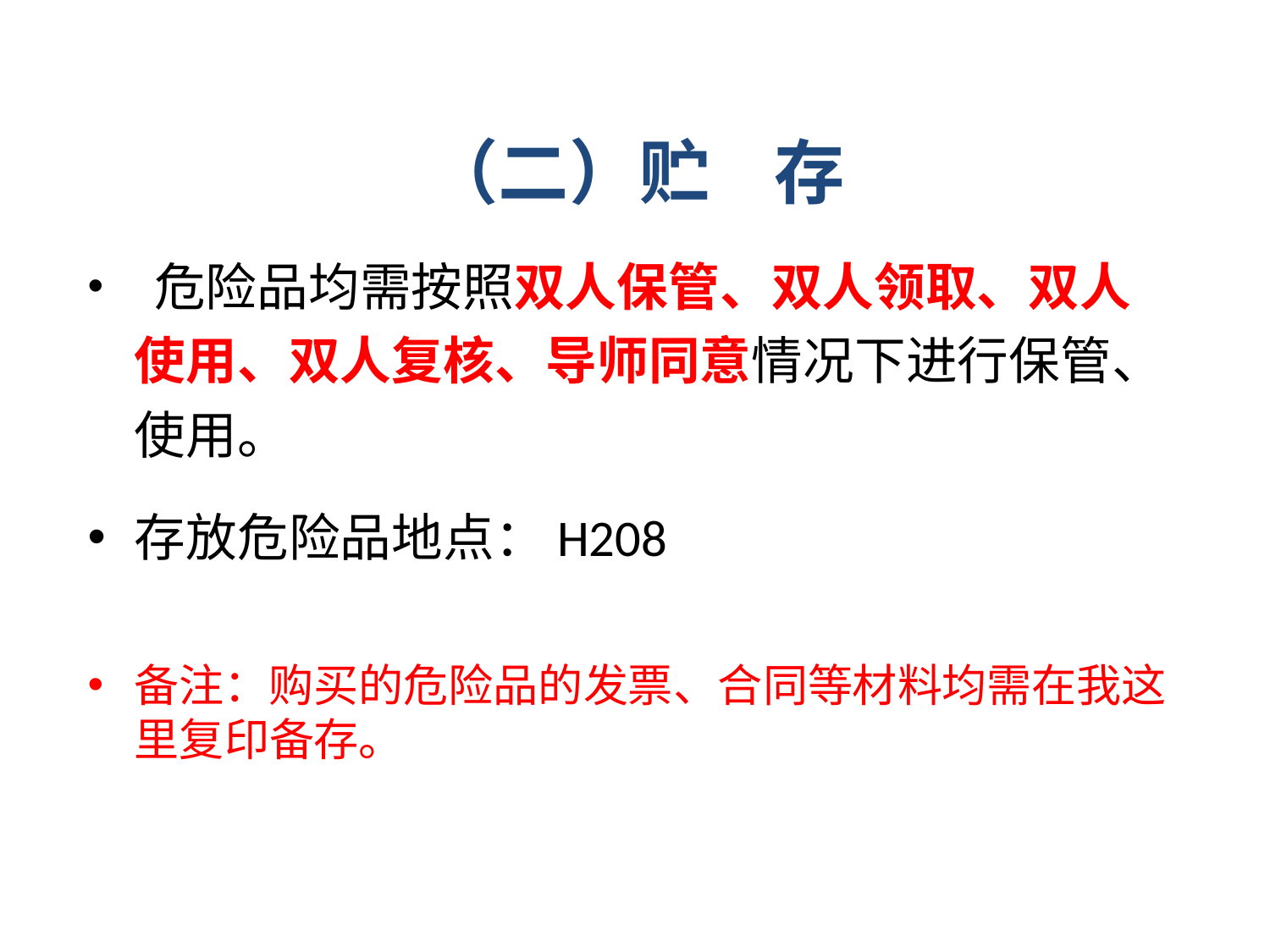

# （二）贮    存
 危险品均需按照双人保管、双人领取、双人使用、双人复核、导师同意情况下进行保管、使用。
存放危险品地点：H208

备注：购买的危险品的发票、合同等材料均需在我这里复印备存。